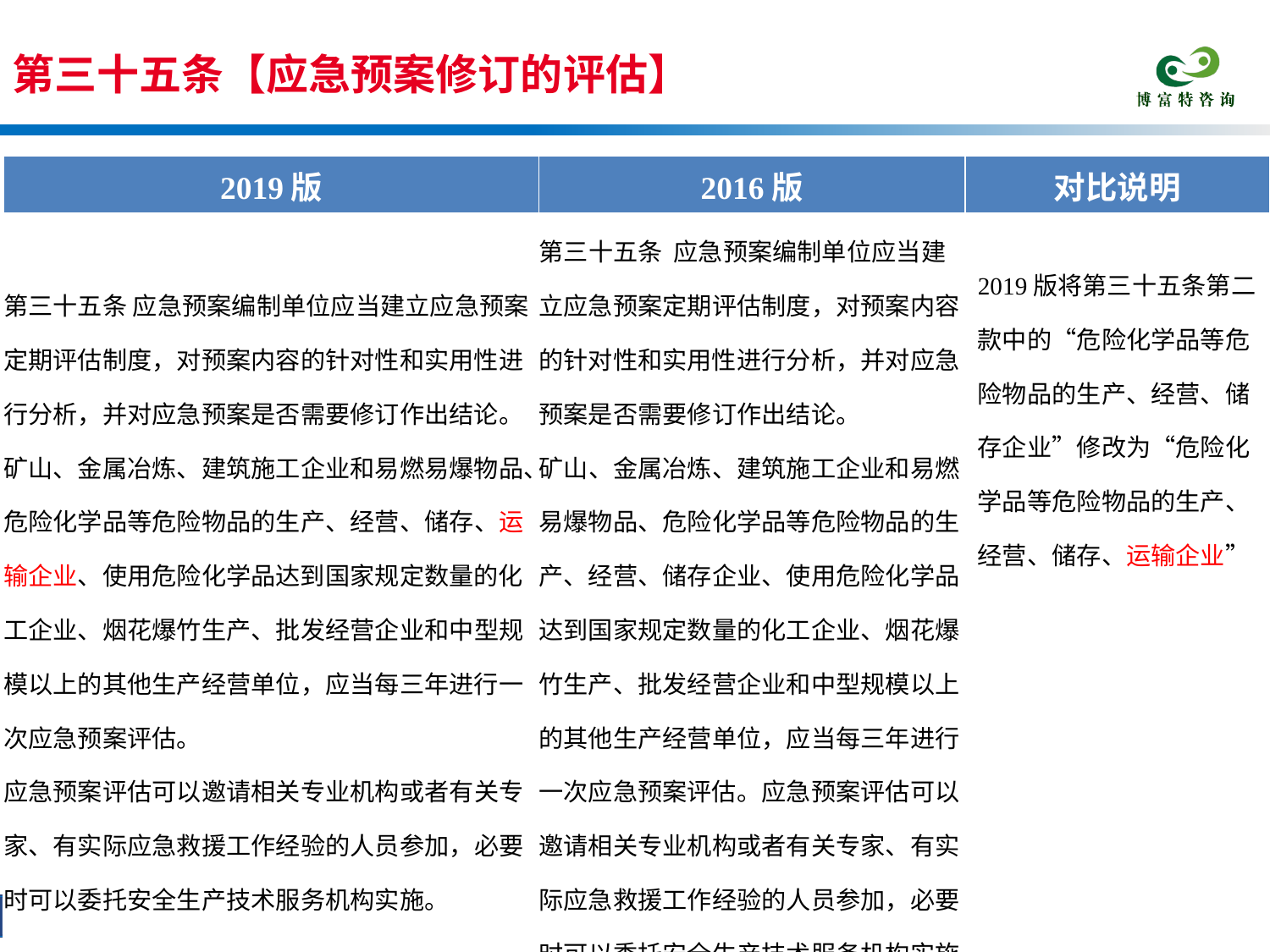

第三十五条【应急预案修订的评估】
条文对比
| 2019版 | 2016版 | 对比说明 |
| --- | --- | --- |
| 第三十五条 应急预案编制单位应当建立应急预案定期评估制度，对预案内容的针对性和实用性进行分析，并对应急预案是否需要修订作出结论。 矿山、金属冶炼、建筑施工企业和易燃易爆物品、危险化学品等危险物品的生产、经营、储存、运输企业、使用危险化学品达到国家规定数量的化工企业、烟花爆竹生产、批发经营企业和中型规模以上的其他生产经营单位，应当每三年进行一次应急预案评估。 应急预案评估可以邀请相关专业机构或者有关专家、有实际应急救援工作经验的人员参加，必要时可以委托安全生产技术服务机构实施。 | 第三十五条 应急预案编制单位应当建立应急预案定期评估制度，对预案内容的针对性和实用性进行分析，并对应急预案是否需要修订作出结论。 矿山、金属冶炼、建筑施工企业和易燃易爆物品、危险化学品等危险物品的生产、经营、储存企业、使用危险化学品达到国家规定数量的化工企业、烟花爆竹生产、批发经营企业和中型规模以上的其他生产经营单位，应当每三年进行一次应急预案评估。应急预案评估可以邀请相关专业机构或者有关专家、有实际应急救援工作经验的人员参加，必要时可以委托安全生产技术服务机构实施。 | 2019版将第三十五条第二款中的“危险化学品等危险物品的生产、经营、储存企业”修改为“危险化学品等危险物品的生产、经营、储存、运输企业” |